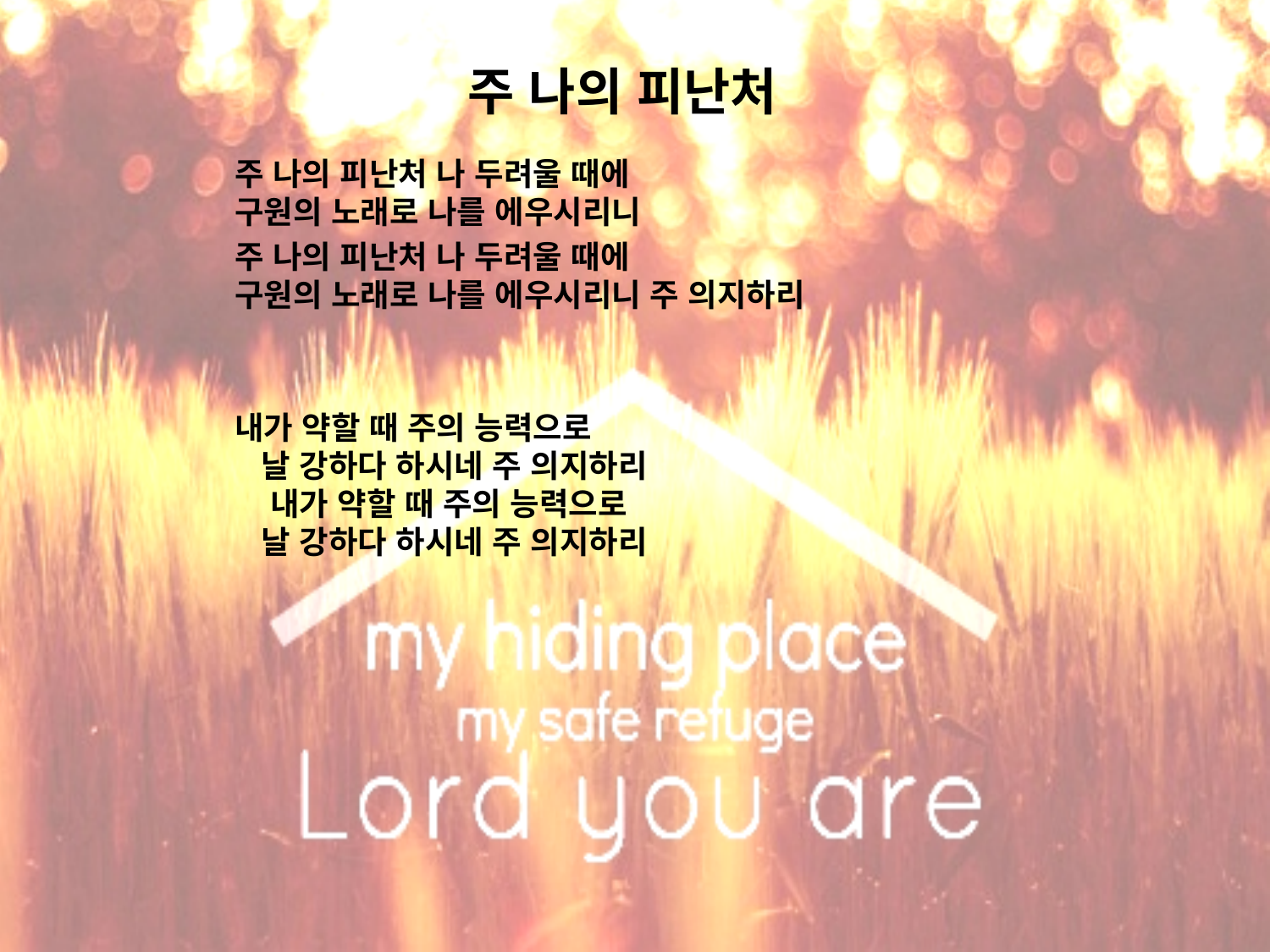

# 주 나의 피난처
주 나의 피난처 나 두려울 때에                    구원의 노래로 나를 에우시리니
주 나의 피난처 나 두려울 때에                 구원의 노래로 나를 에우시리니 주 의지하리

내가 약할 때 주의 능력으로                                날 강하다 하시네 주 의지하리                           내가 약할 때 주의 능력으로                            날 강하다 하시네 주 의지하리